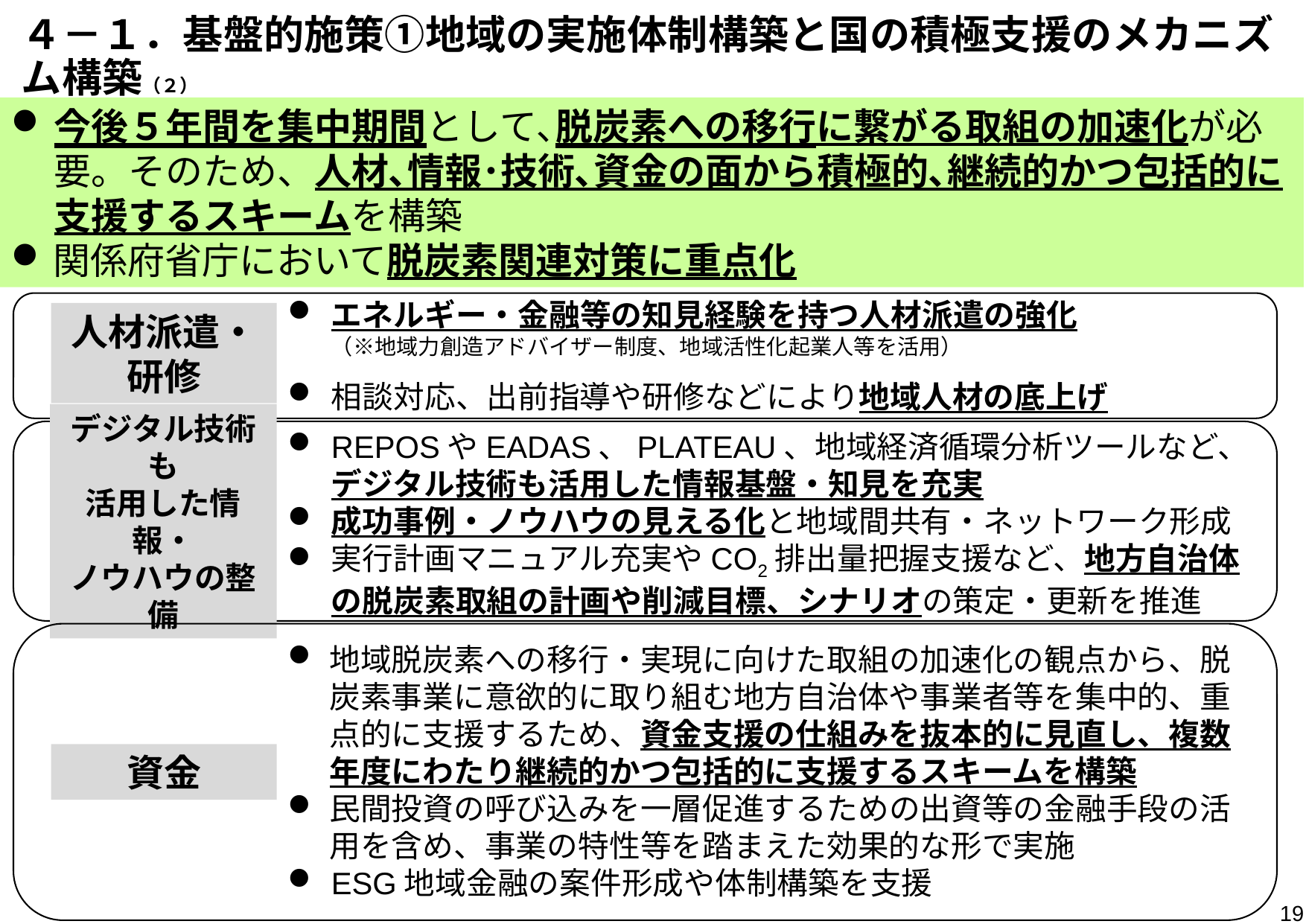

# ４－１．基盤的施策①地域の実施体制構築と国の積極支援のメカニズム構築（２）
今後５年間を集中期間として､脱炭素への移行に繋がる取組の加速化が必要。そのため、人材､情報･技術､資金の面から積極的､継続的かつ包括的に支援するスキームを構築
関係府省庁において脱炭素関連対策に重点化
エネルギー・金融等の知見経験を持つ人材派遣の強化
　　（※地域力創造アドバイザー制度、地域活性化起業人等を活用）
相談対応、出前指導や研修などにより地域人材の底上げ

人材派遣・研修

REPOSやEADAS、PLATEAU、地域経済循環分析ツールなど、デジタル技術も活用した情報基盤・知見を充実
成功事例・ノウハウの見える化と地域間共有・ネットワーク形成
実行計画マニュアル充実やCO2排出量把握支援など、地方自治体の脱炭素取組の計画や削減目標、シナリオの策定・更新を推進
デジタル技術も
活用した情報・
ノウハウの整備

地域脱炭素への移行・実現に向けた取組の加速化の観点から、脱炭素事業に意欲的に取り組む地方自治体や事業者等を集中的、重点的に支援するため、資金支援の仕組みを抜本的に見直し、複数年度にわたり継続的かつ包括的に支援するスキームを構築
民間投資の呼び込みを一層促進するための出資等の金融手段の活用を含め、事業の特性等を踏まえた効果的な形で実施
ESG地域金融の案件形成や体制構築を支援
資金